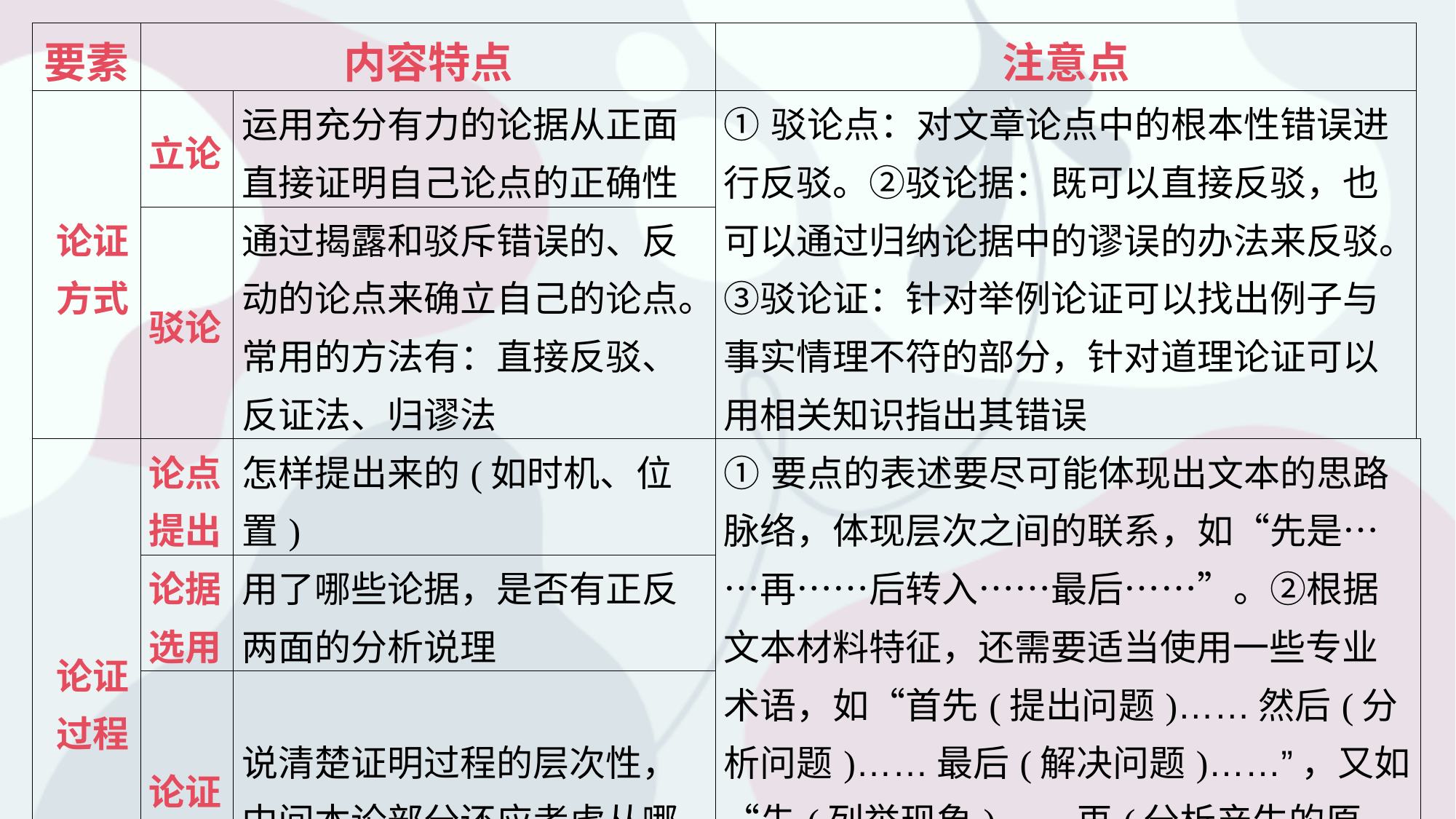

| 要素 | 内容特点 |  | 注意点 |  |
| --- | --- | --- | --- | --- |
| 论证 方式 | 立论 | 运用充分有力的论据从正面直接证明自己论点的正确性 | ①驳论点：对文章论点中的根本性错误进行反驳。②驳论据：既可以直接反驳，也可以通过归纳论据中的谬误的办法来反驳。③驳论证：针对举例论证可以找出例子与事实情理不符的部分，针对道理论证可以用相关知识指出其错误 |  |
|  | 驳论 | 通过揭露和驳斥错误的、反动的论点来确立自己的论点。常用的方法有：直接反驳、反证法、归谬法 |  |  |
| 论证 过程 | 论点 提出 | 怎样提出来的(如时机、位置) | ①要点的表述要尽可能体现出文本的思路脉络，体现层次之间的联系，如“先是……再……后转入……最后……”。②根据文本材料特征，还需要适当使用一些专业术语，如“首先(提出问题)……然后(分析问题)……最后(解决问题)……”，又如“先(列举现象)……再(分析产生的原因)……然后(指出相关危害)……最后(提出解决的措施)……”等 |  |
|  | 论据 选用 | 用了哪些论据，是否有正反两面的分析说理 |  |  |
|  | 论证 层次 | 说清楚证明过程的层次性，中间本论部分还应考虑从哪几个方面论证及先后次序 |  |  |